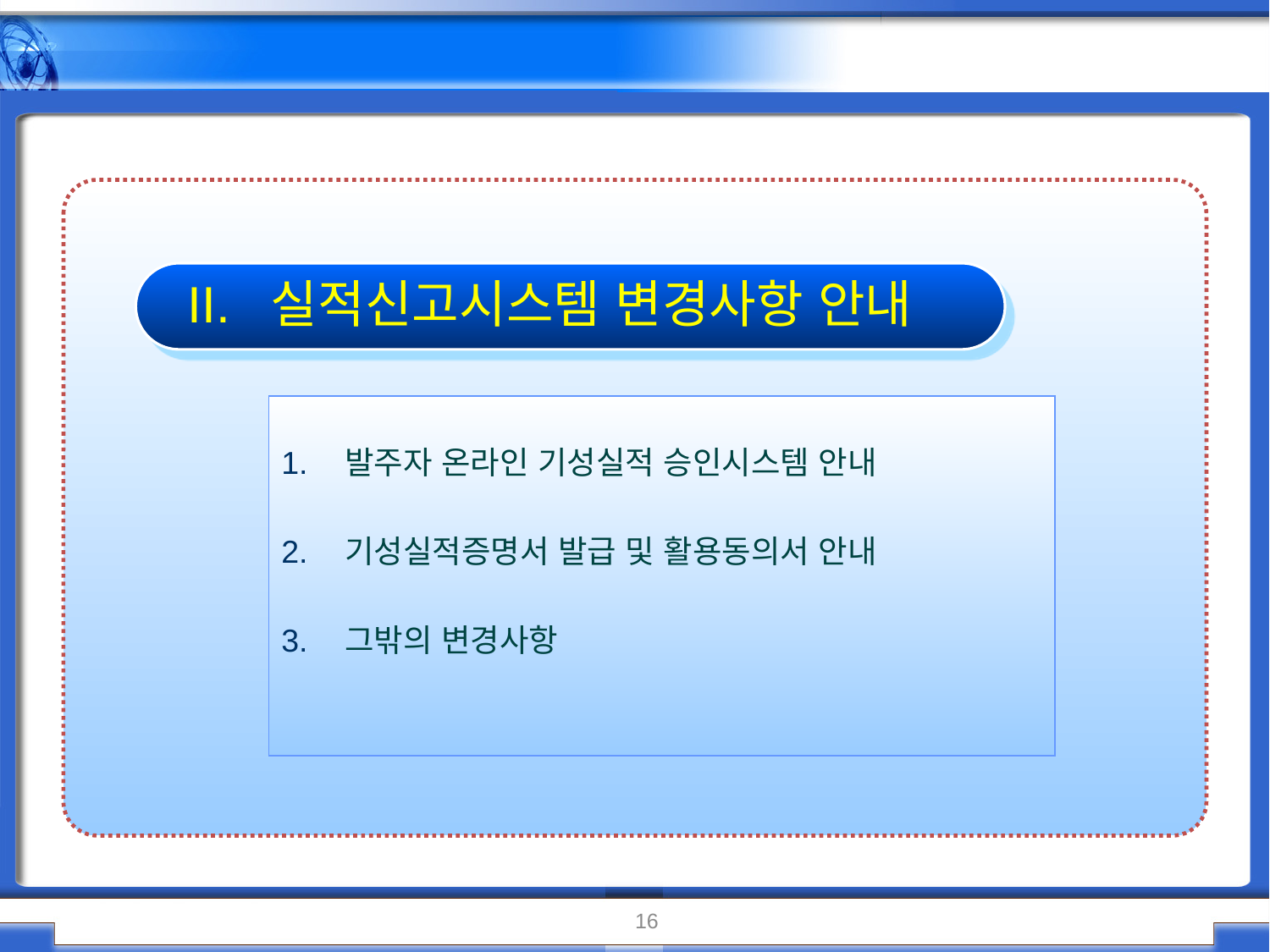

I.
II.  실적신고시스템 변경사항 안내
발주자 온라인 기성실적 승인시스템 안내
기성실적증명서 발급 및 활용동의서 안내
그밖의 변경사항

16